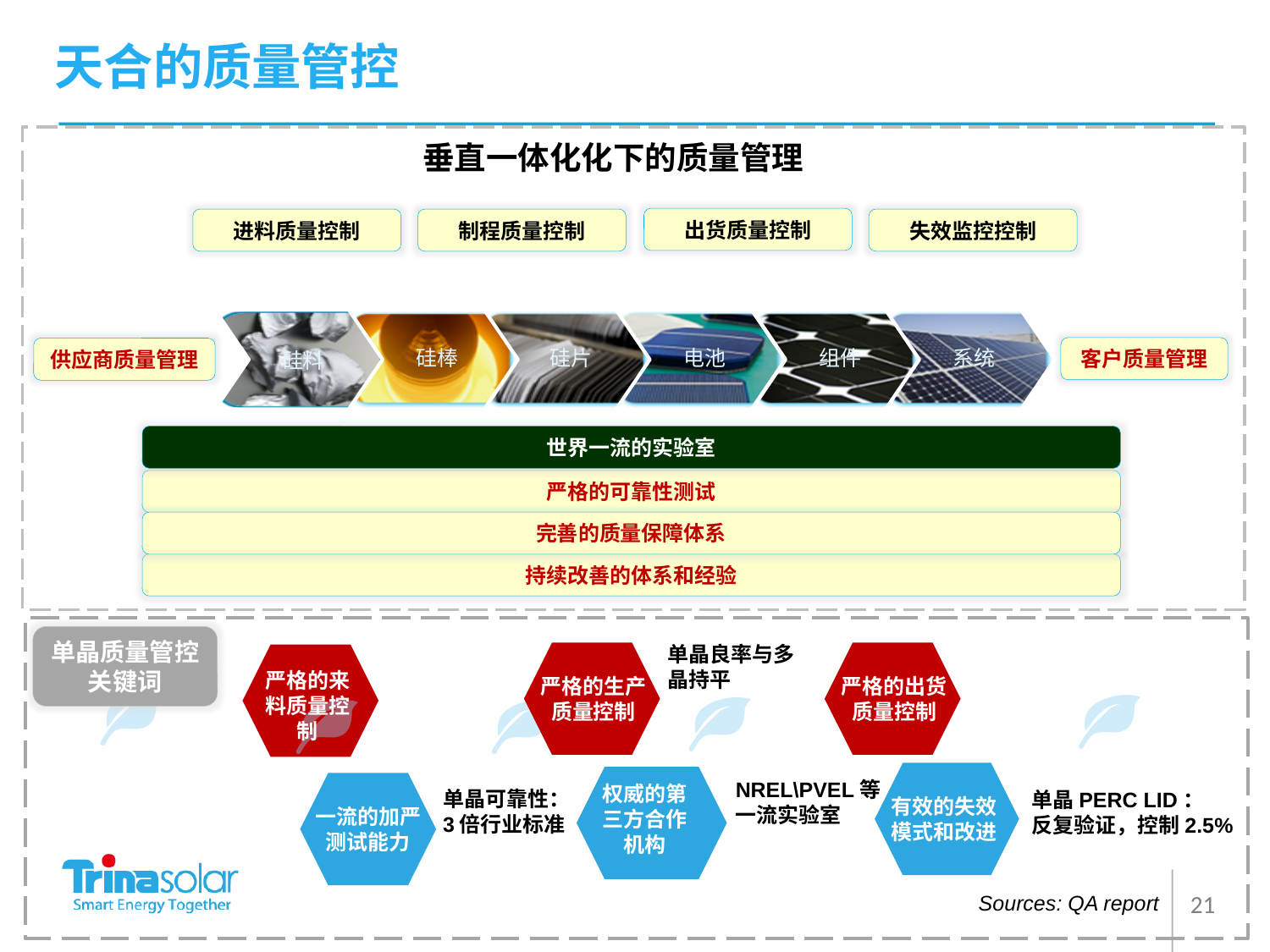

天合的质量管控

垂直一体化化下的质量管理
出货质量控制
进料质量控制
制程质量控制
失效监控控制
硅棒
硅片
电池
组件
系统
硅料
客户质量管理
供应商质量管理
世界一流的实验室
严格的可靠性测试
完善的质量保障体系
持续改善的体系和经验

单晶质量管控
关键词
单晶良率与多晶持平

严格的生产质量控制

严格的出货质量控制

严格的来料质量控制

一流的加严测试能力

有效的失效模式和改进

权威的第三方合作机构
NREL\PVEL等
一流实验室
单晶可靠性：
3倍行业标准
单晶PERC LID：
反复验证，控制2.5%
Sources: QA report